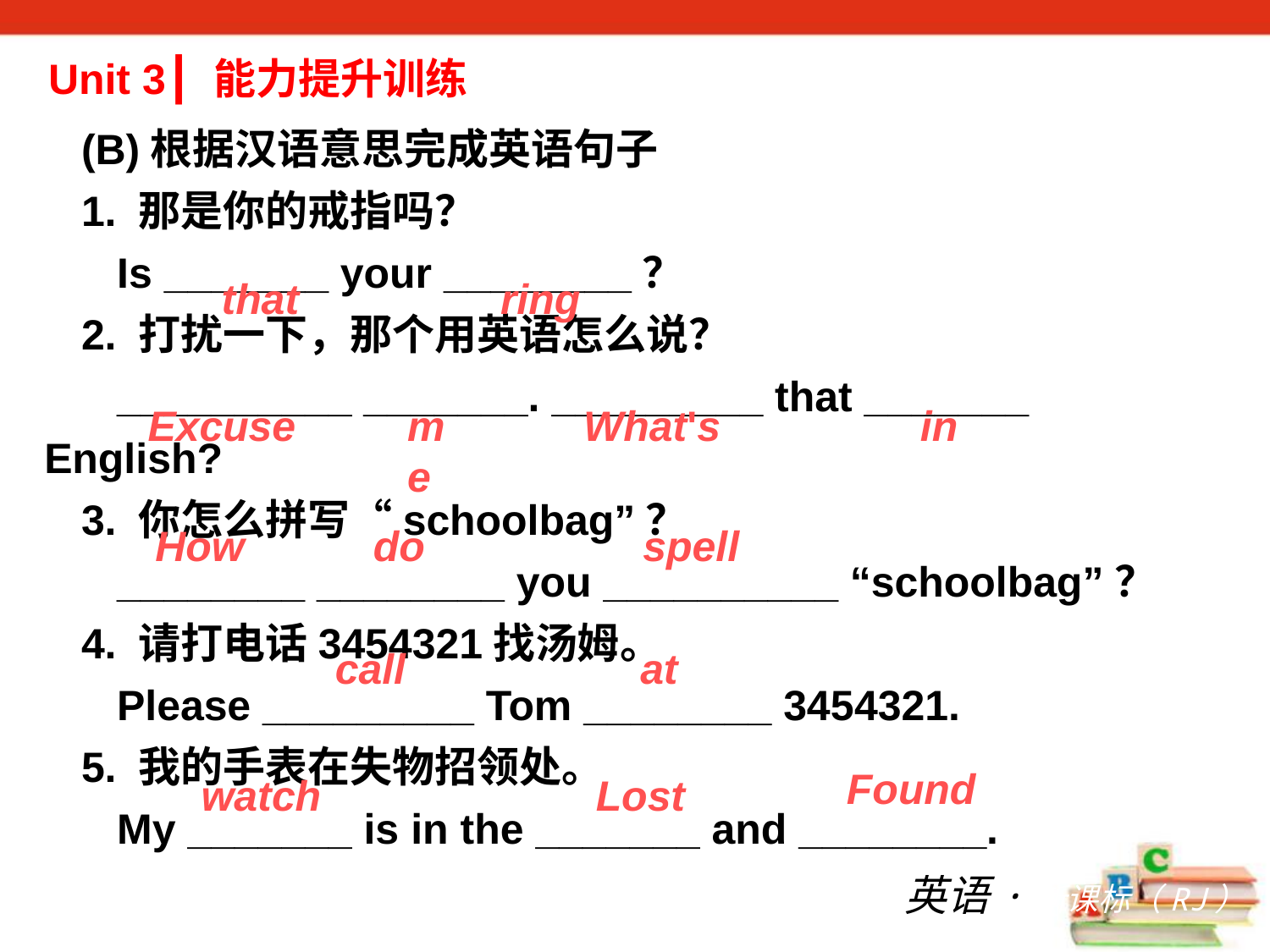

Unit 3┃ 能力提升训练
(B)根据汉语意思完成英语句子
1. 那是你的戒指吗？
   Is _______ your ________？
2. 打扰一下，那个用英语怎么说？
   __________ _______. _________ that _______ English?
3. 你怎么拼写“schoolbag”？
   ________ ________ you __________ “schoolbag”？
4. 请打电话345­4321找汤姆。
   Please _________ Tom ________ 345­4321.
5. 我的手表在失物招领处。
   My _______ is in the _______ and ________.
that
ring
Excuse
me
What's
in
How
do
spell
call
at
Found
watch
Lost
英语·新课标（RJ）